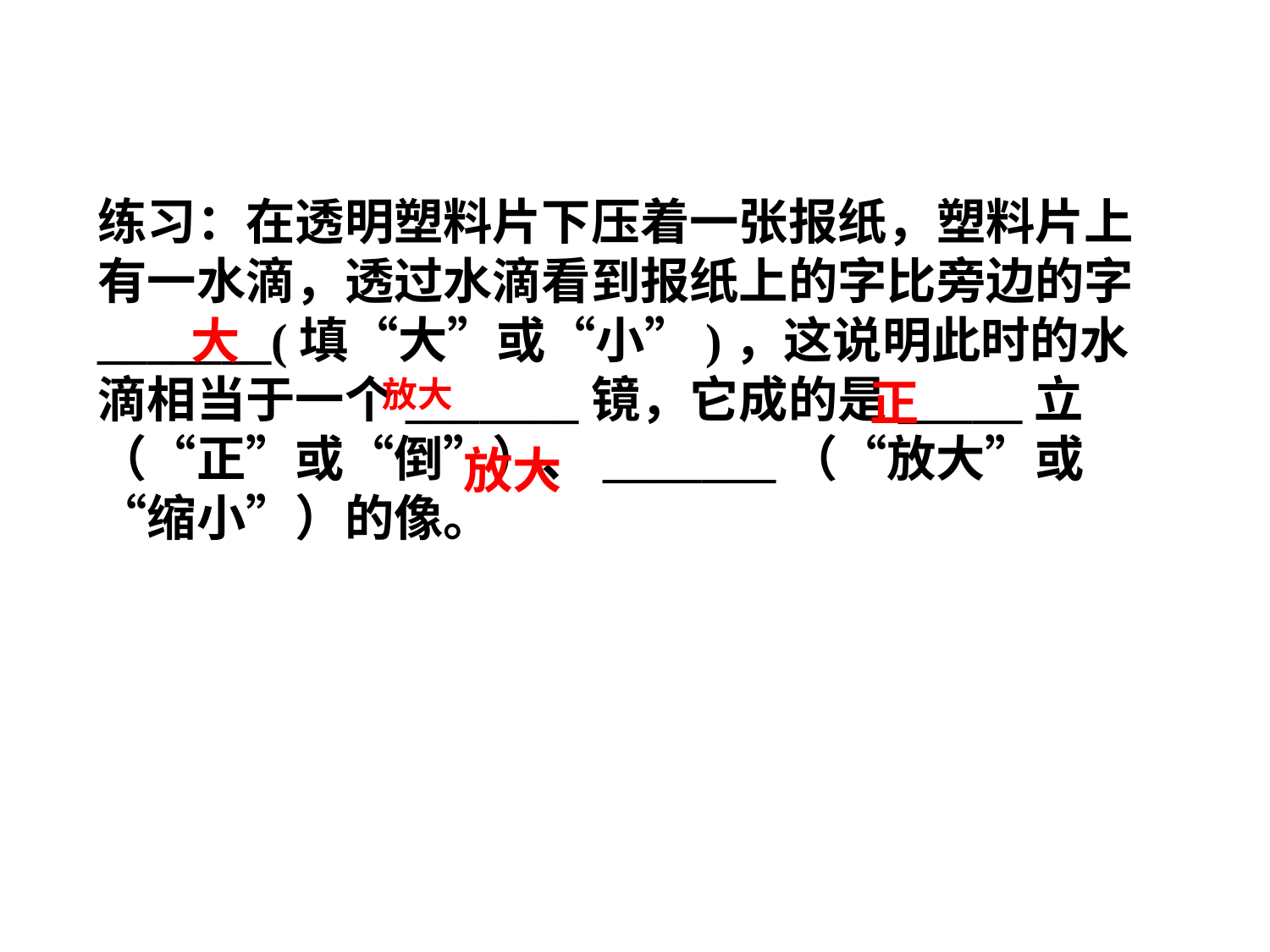

练习：在透明塑料片下压着一张报纸，塑料片上有一水滴，透过水滴看到报纸上的字比旁边的字_______(填“大”或“小”)，这说明此时的水滴相当于一个_______镜，它成的是_____立（“正”或“倒”）、_______（“放大”或“缩小”）的像。

大
正
放大
放大